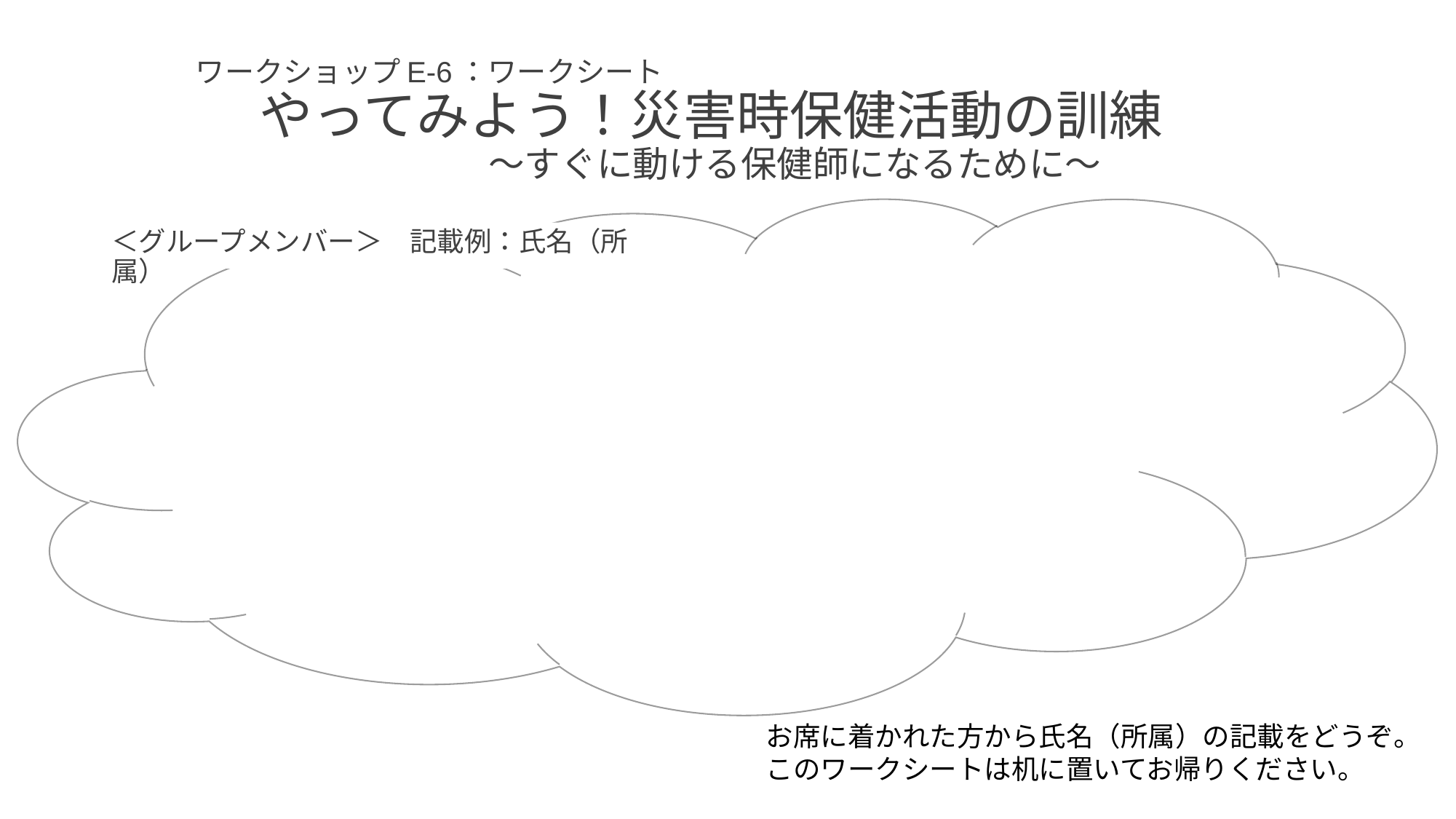

# ワークショップE-6：ワークシート 　　　やってみよう！災害時保健活動の訓練 　　　　　　　　　　～すぐに動ける保健師になるために～

＜グループメンバー＞　記載例：氏名（所属）
お席に着かれた方から氏名（所属）の記載をどうぞ。
このワークシートは机に置いてお帰りください。